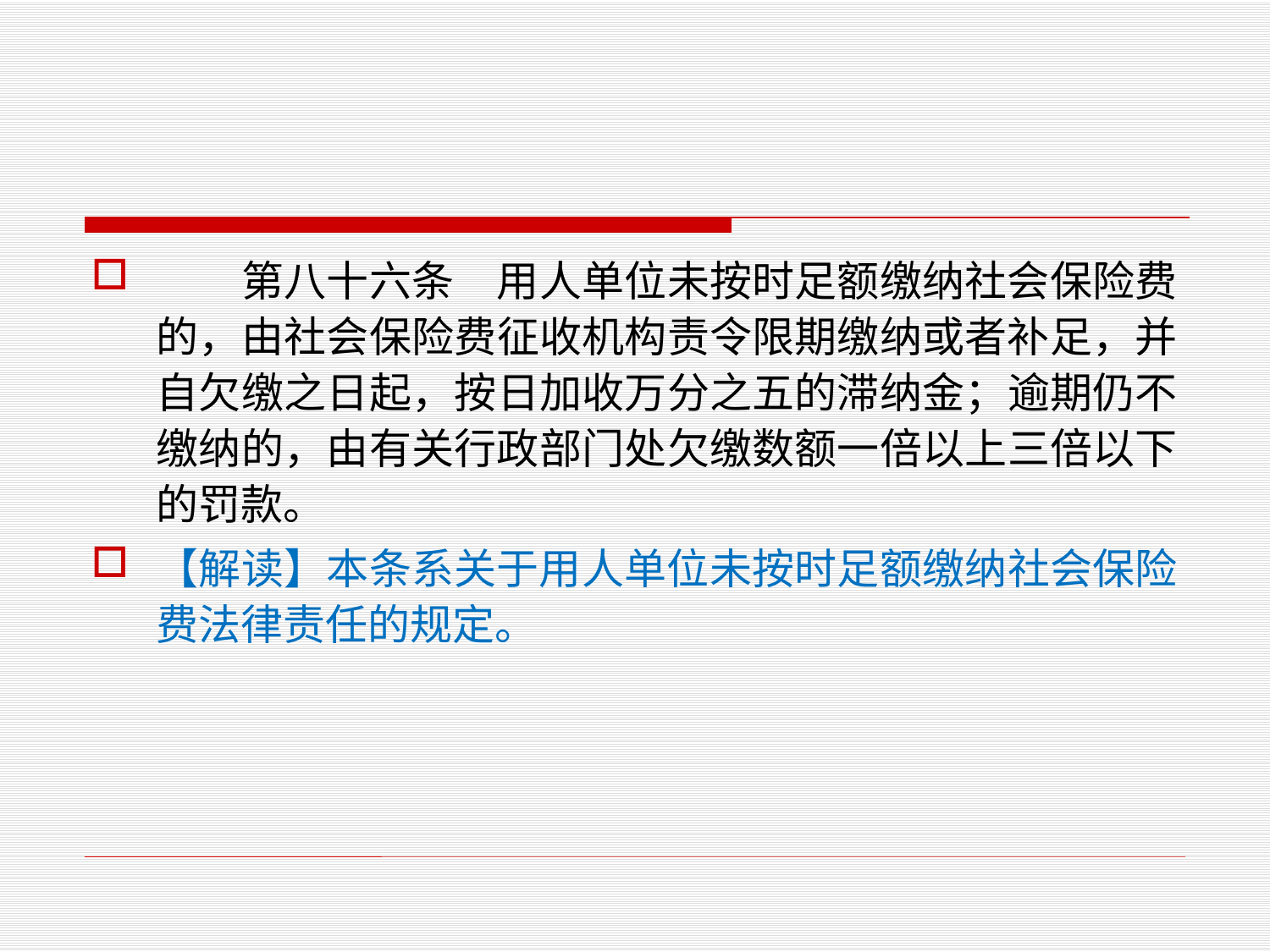

第八十六条　用人单位未按时足额缴纳社会保险费的，由社会保险费征收机构责令限期缴纳或者补足，并自欠缴之日起，按日加收万分之五的滞纳金；逾期仍不缴纳的，由有关行政部门处欠缴数额一倍以上三倍以下的罚款。
【解读】本条系关于用人单位未按时足额缴纳社会保险费法律责任的规定。